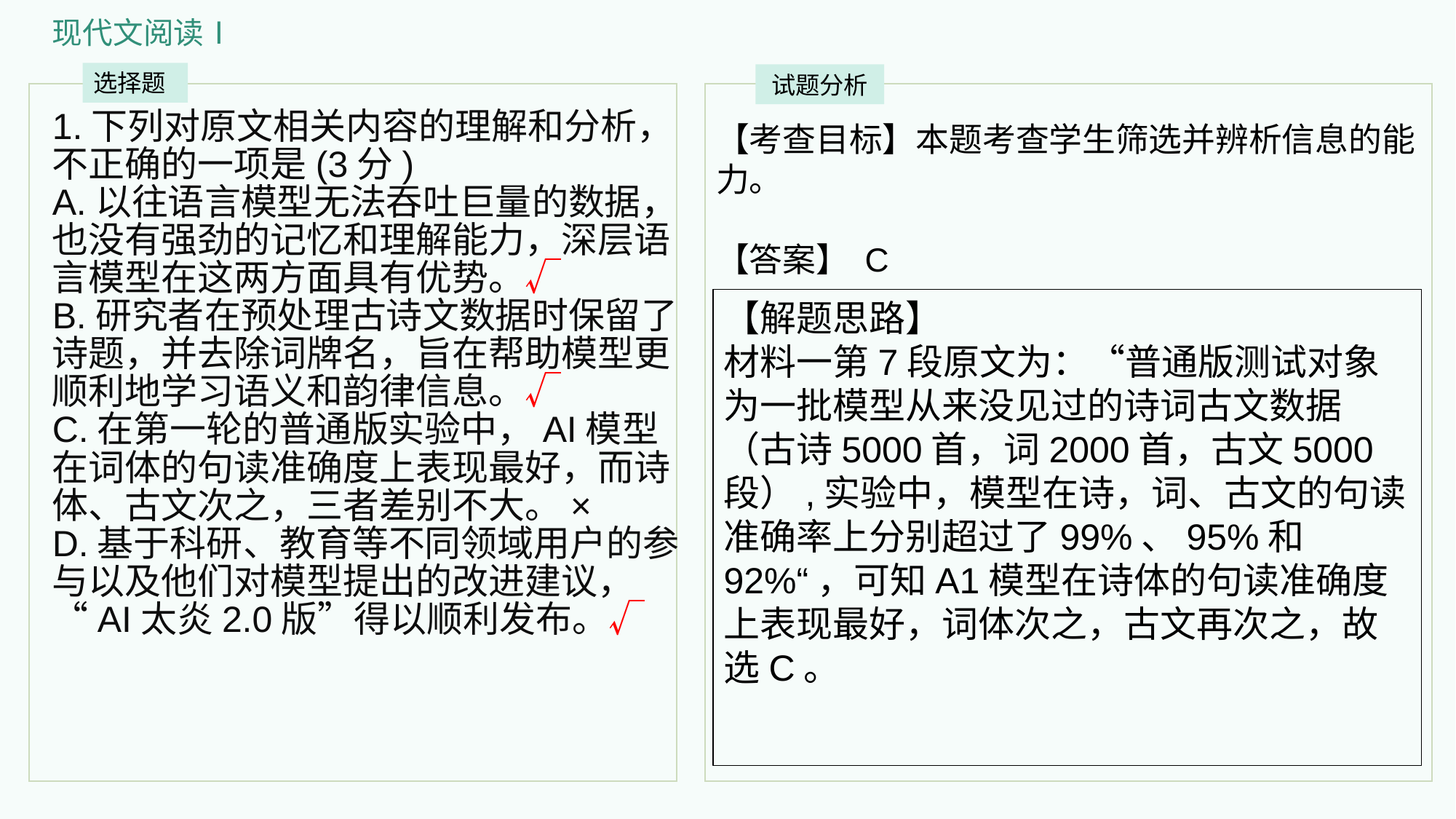

现代文阅读Ⅰ
选择题
试题分析

1.下列对原文相关内容的理解和分析，不正确的一项是(3分)
A.以往语言模型无法吞吐巨量的数据，也没有强劲的记忆和理解能力，深层语言模型在这两方面具有优势。√
B.研究者在预处理古诗文数据时保留了诗题，并去除词牌名，旨在帮助模型更顺利地学习语义和韵律信息。√
C.在第一轮的普通版实验中，AI模型在词体的句读准确度上表现最好，而诗体、古文次之，三者差别不大。×
D.基于科研、教育等不同领域用户的参与以及他们对模型提出的改进建议，“AI太炎2.0版”得以顺利发布。√

【考查目标】本题考查学生筛选并辨析信息的能力。

【答案】 C
【解题思路】
材料一第7段原文为：“普通版测试对象为一批模型从来没见过的诗词古文数据（古诗5000首，词2000首，古文5000段）,实验中，模型在诗，词、古文的句读准确率上分别超过了99%、95%和92%“，可知A1模型在诗体的句读准确度上表现最好，词体次之，古文再次之，故选C。